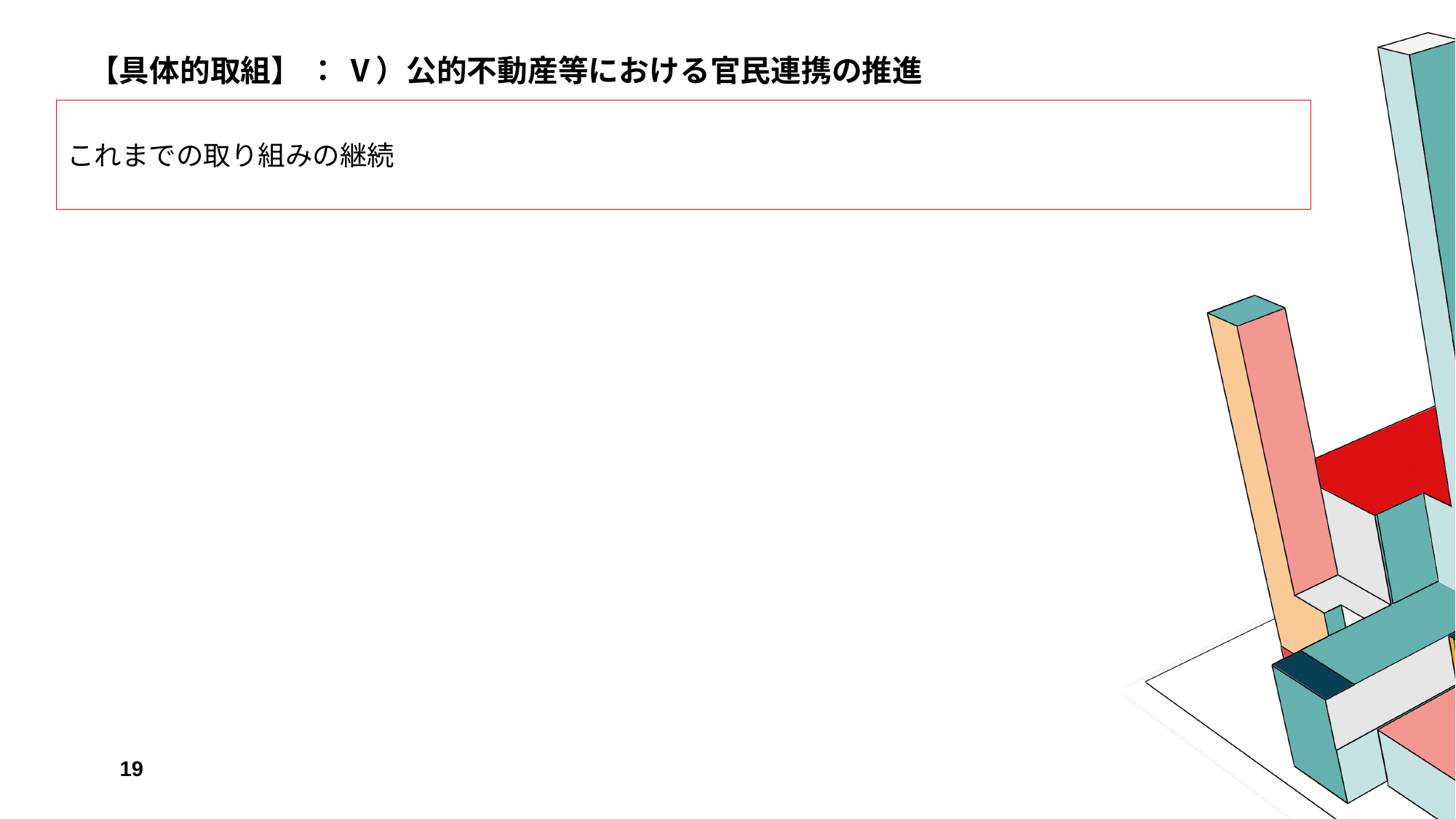

# 【具体的取組】 ： ⅴ）公的不動産等における官民連携の推進

これまでの取り組みの継続

19